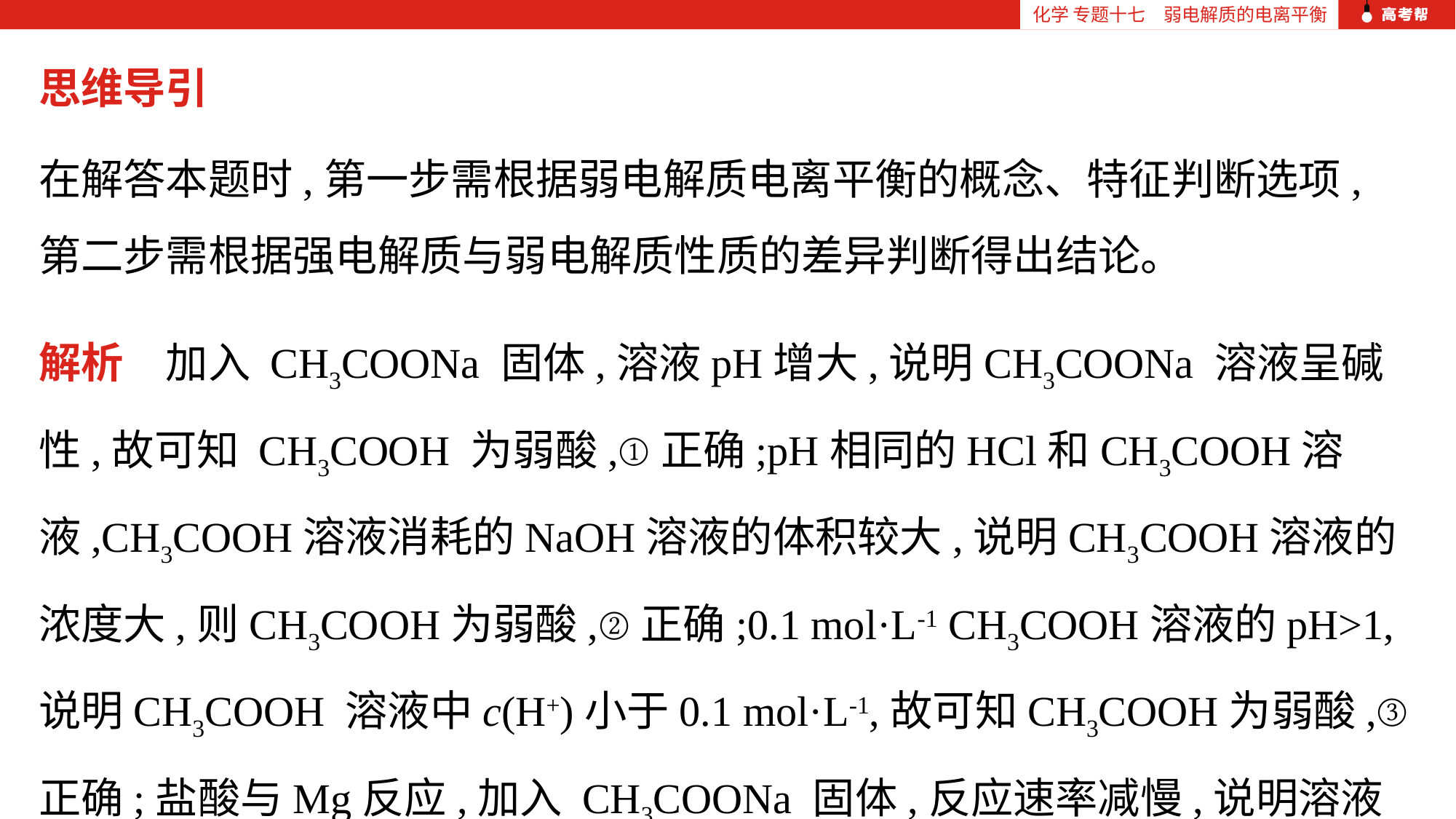

化学 专题十七　弱电解质的电离平衡

思维导引
在解答本题时,第一步需根据弱电解质电离平衡的概念、特征判断选项,第二步需根据强电解质与弱电解质性质的差异判断得出结论。
解析　加入 CH3COONa 固体,溶液pH增大,说明CH3COONa 溶液呈碱性,故可知 CH3COOH 为弱酸,①正确;pH相同的HCl和CH3COOH溶液,CH3COOH溶液消耗的NaOH溶液的体积较大,说明CH3COOH溶液的浓度大,则CH3COOH为弱酸,②正确;0.1 mol·L-1 CH3COOH溶液的pH>1,说明CH3COOH 溶液中c(H+)小于0.1 mol·L-1,故可知CH3COOH为弱酸,③正确;盐酸与Mg反应,加入 CH3COONa 固体,反应速率减慢,说明溶液中c(H+)减小,则